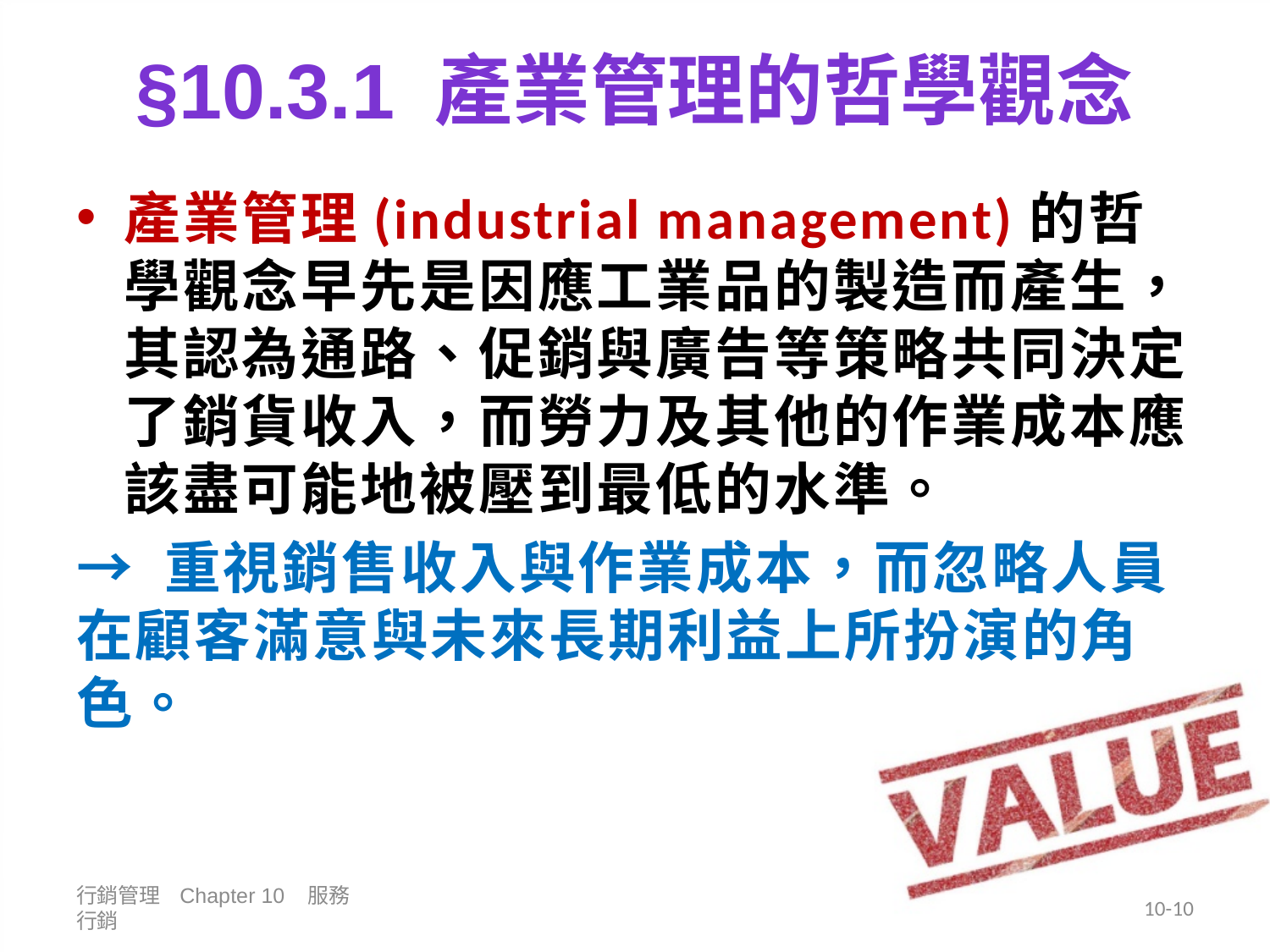

# §10.3.1 產業管理的哲學觀念
產業管理(industrial management)的哲學觀念早先是因應工業品的製造而產生，其認為通路、促銷與廣告等策略共同決定了銷貨收入，而勞力及其他的作業成本應該盡可能地被壓到最低的水準。
→ 重視銷售收入與作業成本，而忽略人員在顧客滿意與未來長期利益上所扮演的角色。
行銷管理   Chapter 10   服務行銷
10-10